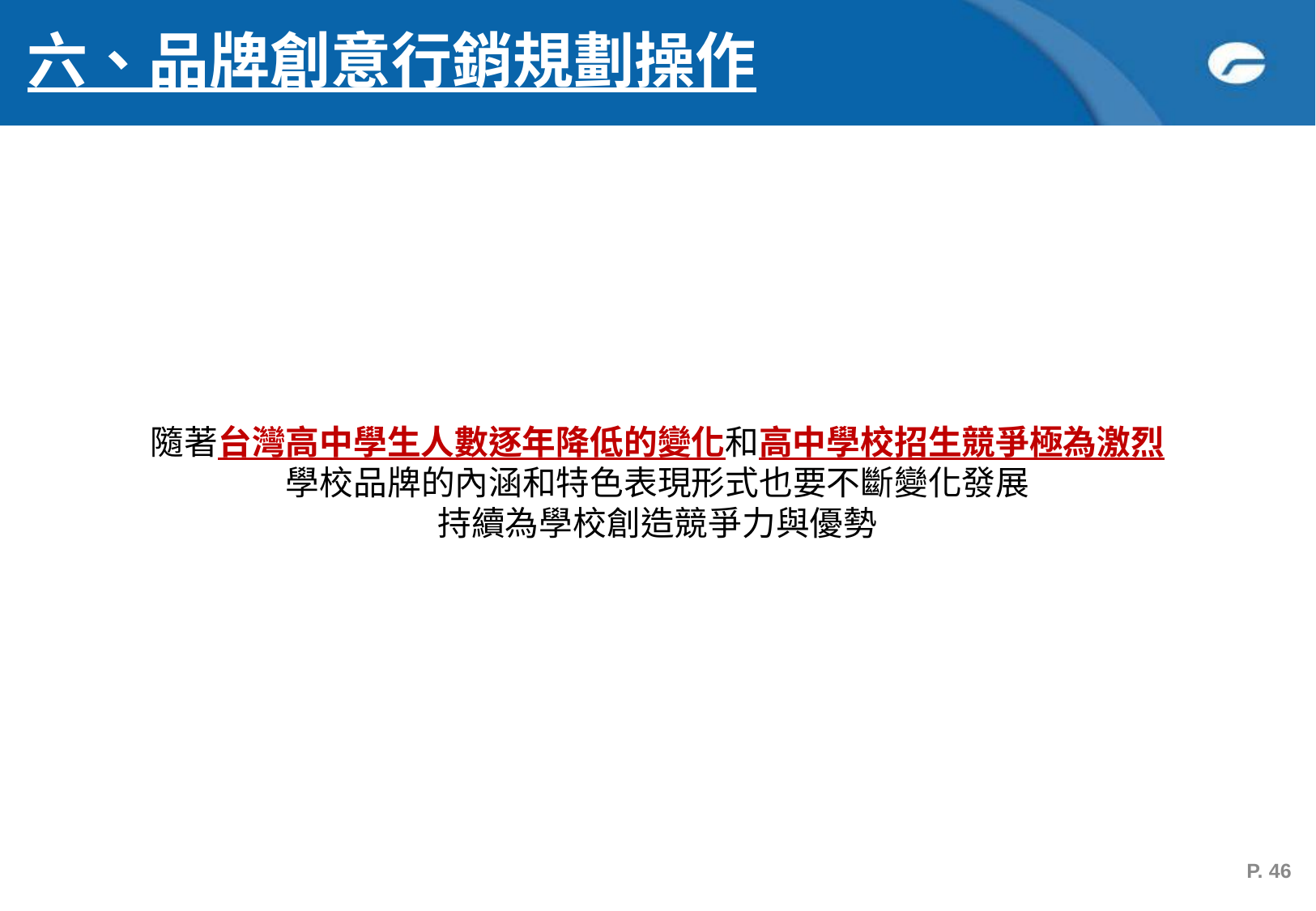

六、品牌創意行銷規劃操作

隨著台灣高中學生人數逐年降低的變化和高中學校招生競爭極為激烈
學校品牌的內涵和特色表現形式也要不斷變化發展
持續為學校創造競爭力與優勢